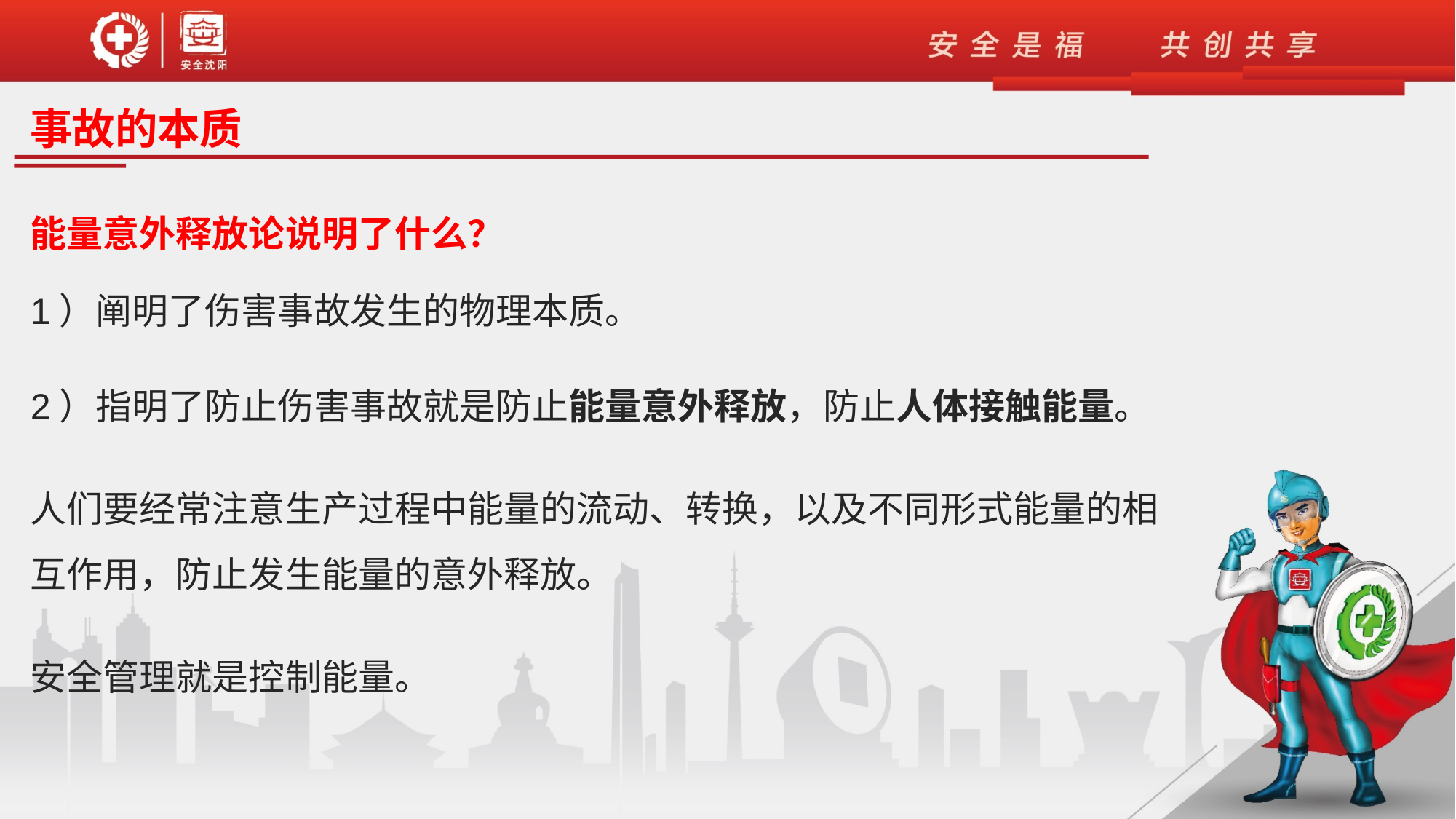

事故的本质

能量意外释放论说明了什么？
1）阐明了伤害事故发生的物理本质。
2）指明了防止伤害事故就是防止能量意外释放，防止人体接触能量。
人们要经常注意生产过程中能量的流动、转换，以及不同形式能量的相互作用，防止发生能量的意外释放。
安全管理就是控制能量。